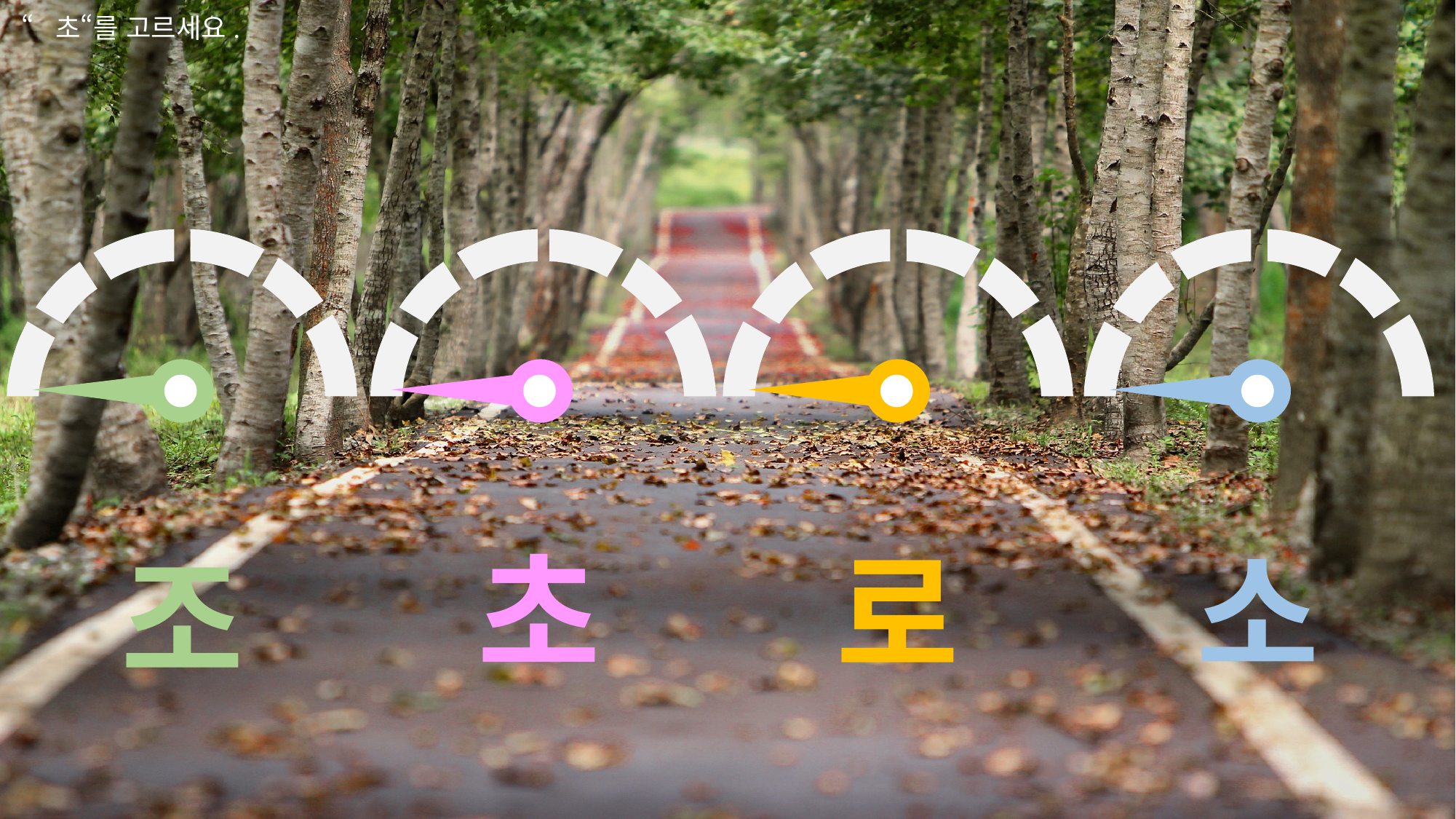

https://pixabay.com/images/id-656969/
“초“를 고르세요.

초
로
소
조